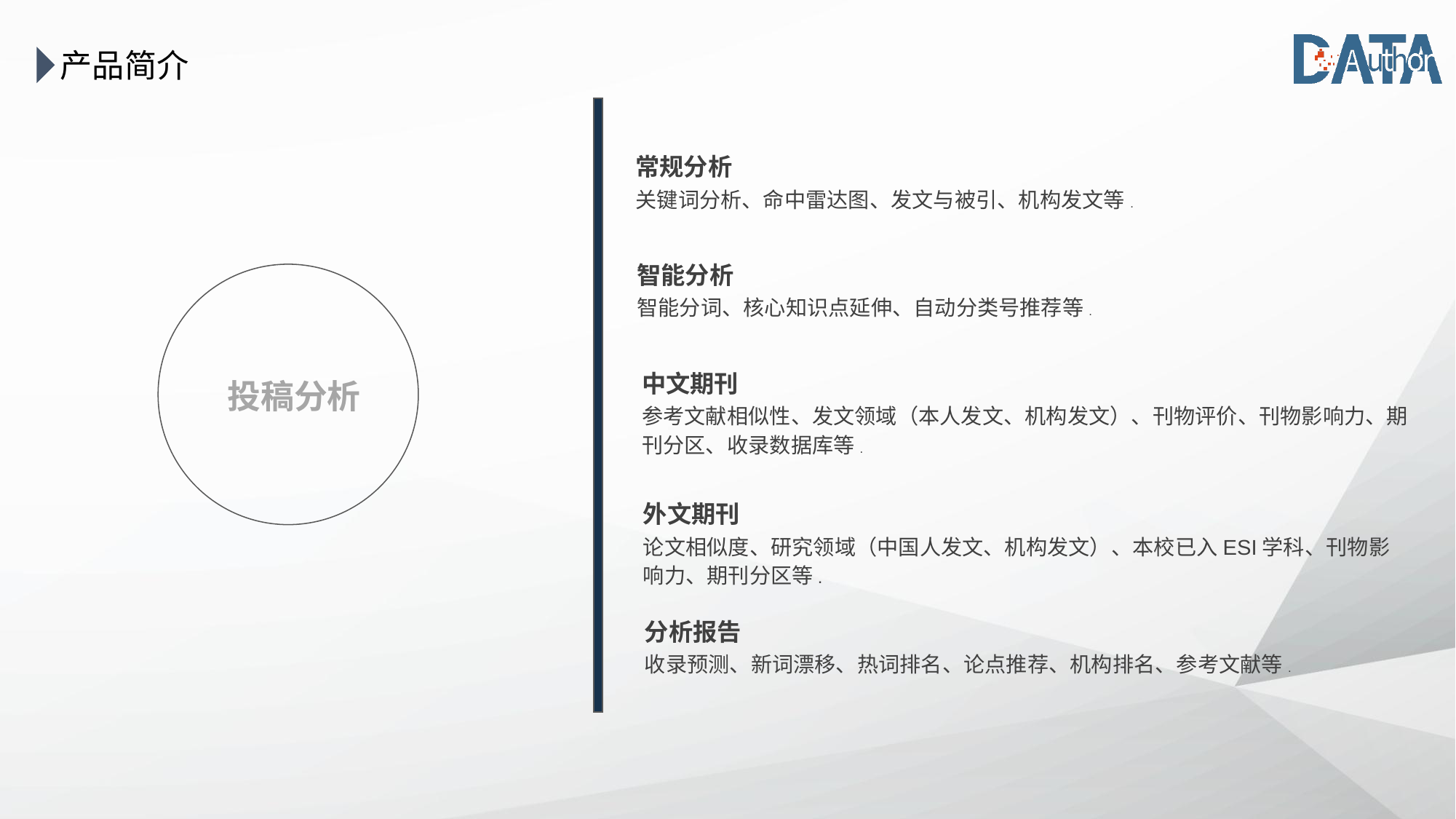

产品简介

常规分析
关键词分析、命中雷达图、发文与被引、机构发文等.
智能分析
智能分词、核心知识点延伸、自动分类号推荐等.

投稿分析
中文期刊
参考文献相似性、发文领域（本人发文、机构发文）、刊物评价、刊物影响力、期刊分区、收录数据库等.
外文期刊
论文相似度、研究领域（中国人发文、机构发文）、本校已入ESI学科、刊物影响力、期刊分区等.
分析报告
收录预测、新词漂移、热词排名、论点推荐、机构排名、参考文献等.